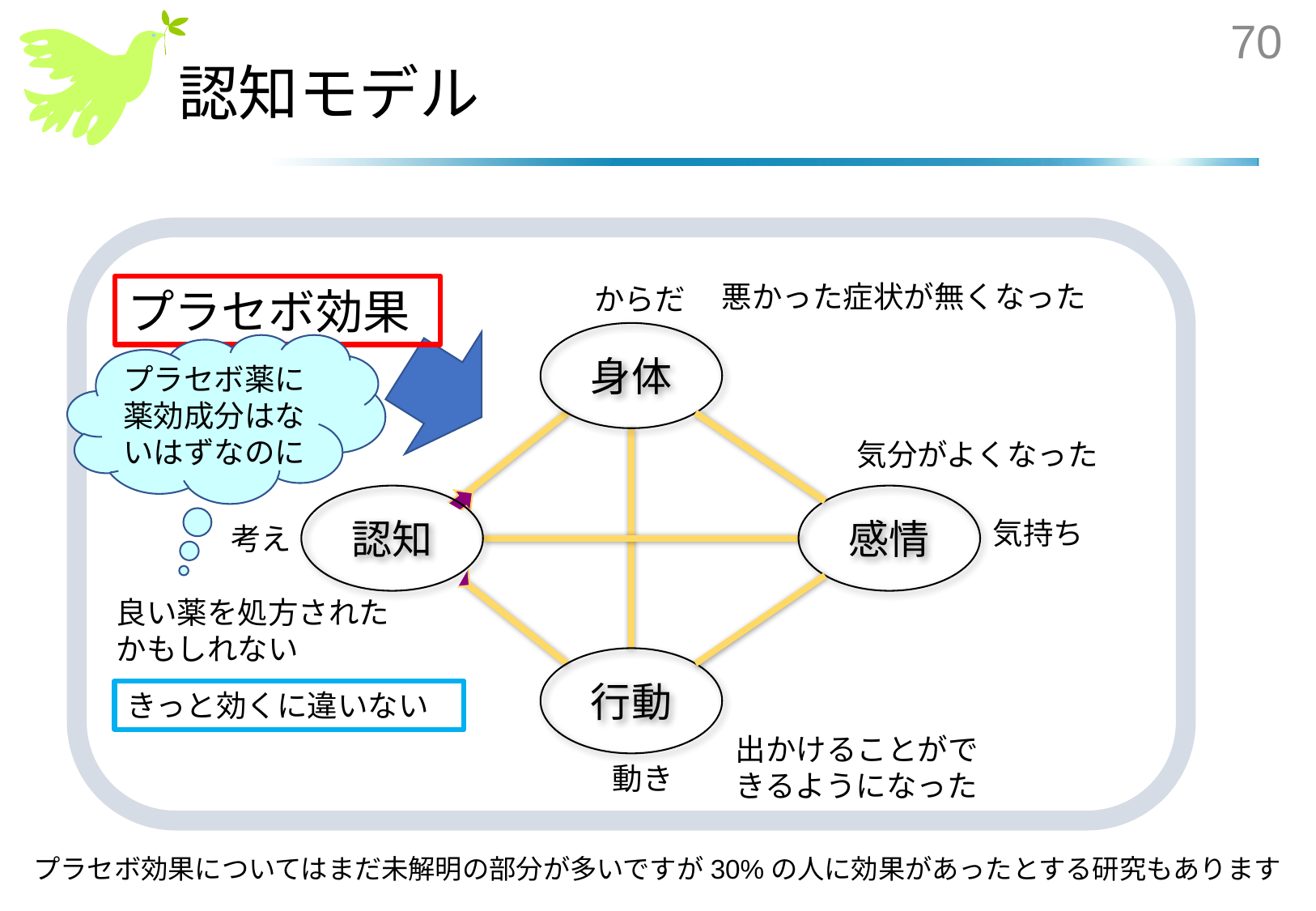

70
# 認知モデル

悪かった症状が無くなった
からだ
プラセボ効果

身体
プラセボ薬に薬効成分はないはずなのに

気分がよくなった
認知
感情
気持ち
考え

良い薬を処方された
かもしれない
行動
きっと効くに違いない
出かけることができるようになった
動き
プラセボ効果についてはまだ未解明の部分が多いですが30%の人に効果があったとする研究もあります